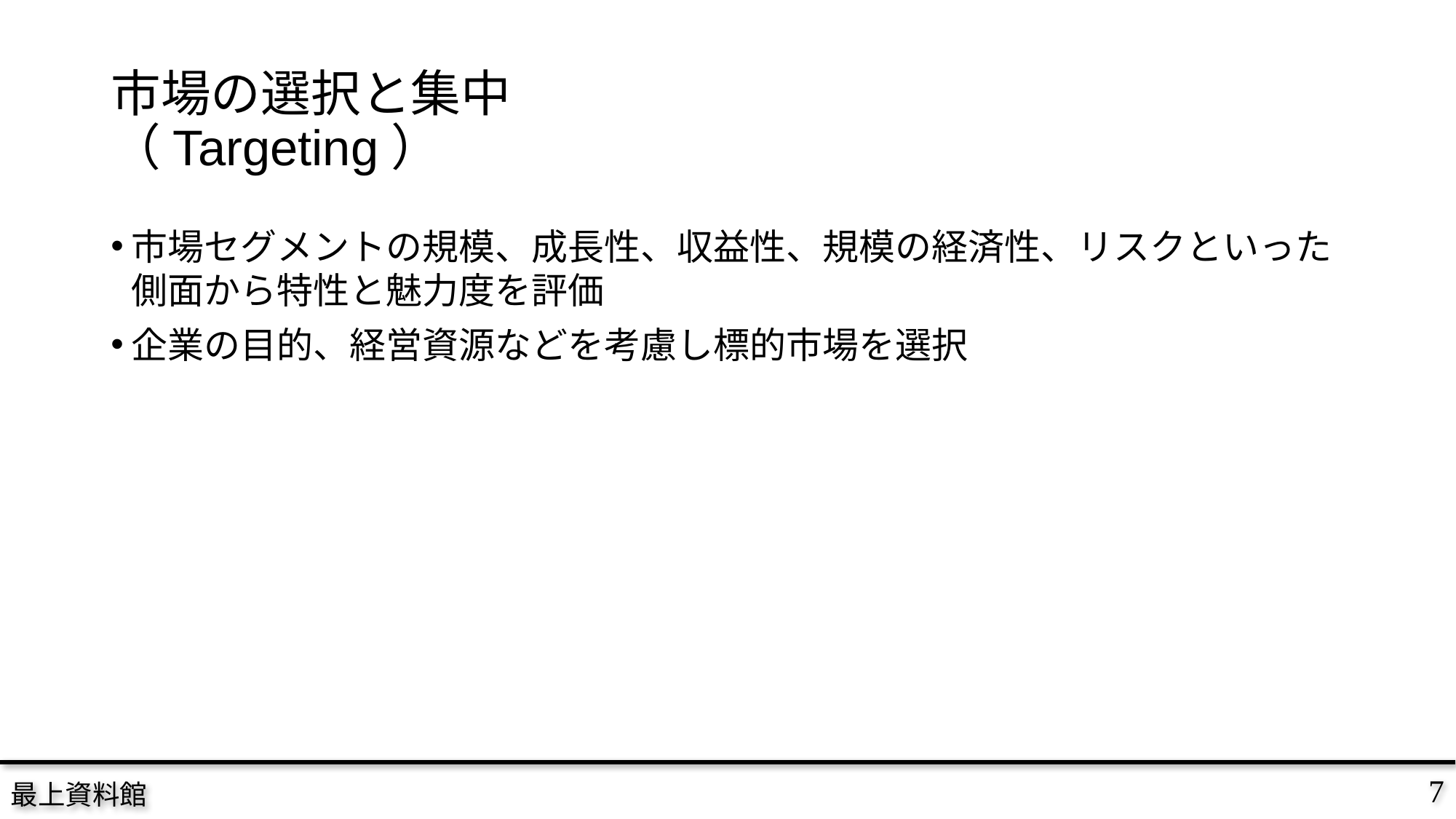

# 市場の選択と集中 （Targeting）
市場セグメントの規模、成長性、収益性、規模の経済性、リスクといった側面から特性と魅力度を評価
企業の目的、経営資源などを考慮し標的市場を選択